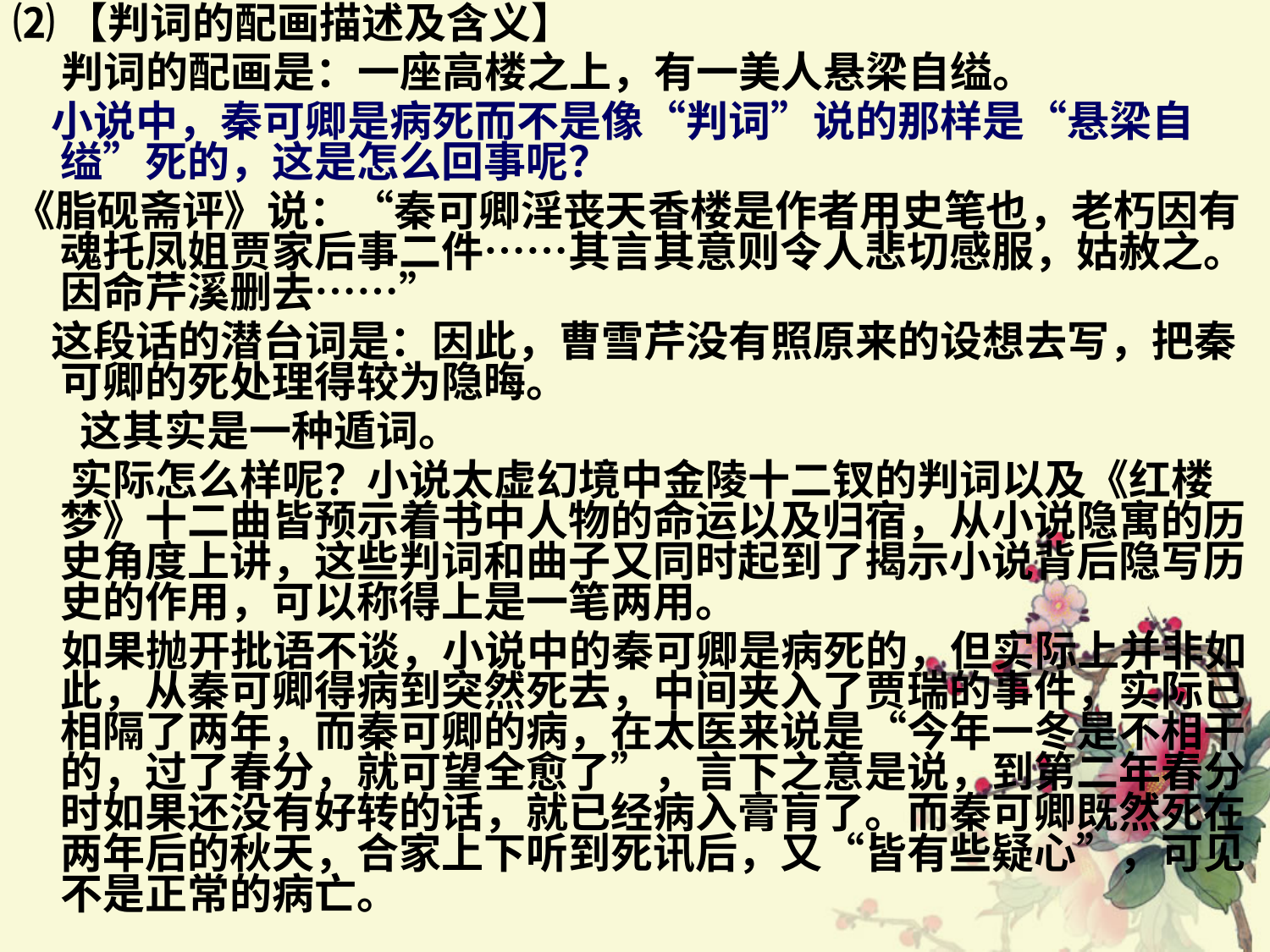

⑵【判词的配画描述及含义】
    判词的配画是：一座高楼之上，有一美人悬梁自缢。
   小说中，秦可卿是病死而不是像“判词”说的那样是“悬梁自缢”死的，这是怎么回事呢？
《脂砚斋评》说：“秦可卿淫丧天香楼是作者用史笔也，老朽因有魂托凤姐贾家后事二件……其言其意则令人悲切感服，姑赦之。因命芹溪删去……”
   这段话的潜台词是：因此，曹雪芹没有照原来的设想去写，把秦可卿的死处理得较为隐晦。
      这其实是一种遁词。
     实际怎么样呢？小说太虚幻境中金陵十二钗的判词以及《红楼梦》十二曲皆预示着书中人物的命运以及归宿，从小说隐寓的历史角度上讲，这些判词和曲子又同时起到了揭示小说背后隐写历史的作用，可以称得上是一笔两用。
    如果抛开批语不谈，小说中的秦可卿是病死的，但实际上并非如此，从秦可卿得病到突然死去，中间夹入了贾瑞的事件，实际已相隔了两年，而秦可卿的病，在太医来说是“今年一冬是不相干的，过了春分，就可望全愈了”，言下之意是说，到第二年春分时如果还没有好转的话，就已经病入膏肓了。而秦可卿既然死在两年后的秋天，合家上下听到死讯后，又“皆有些疑心”，可见不是正常的病亡。